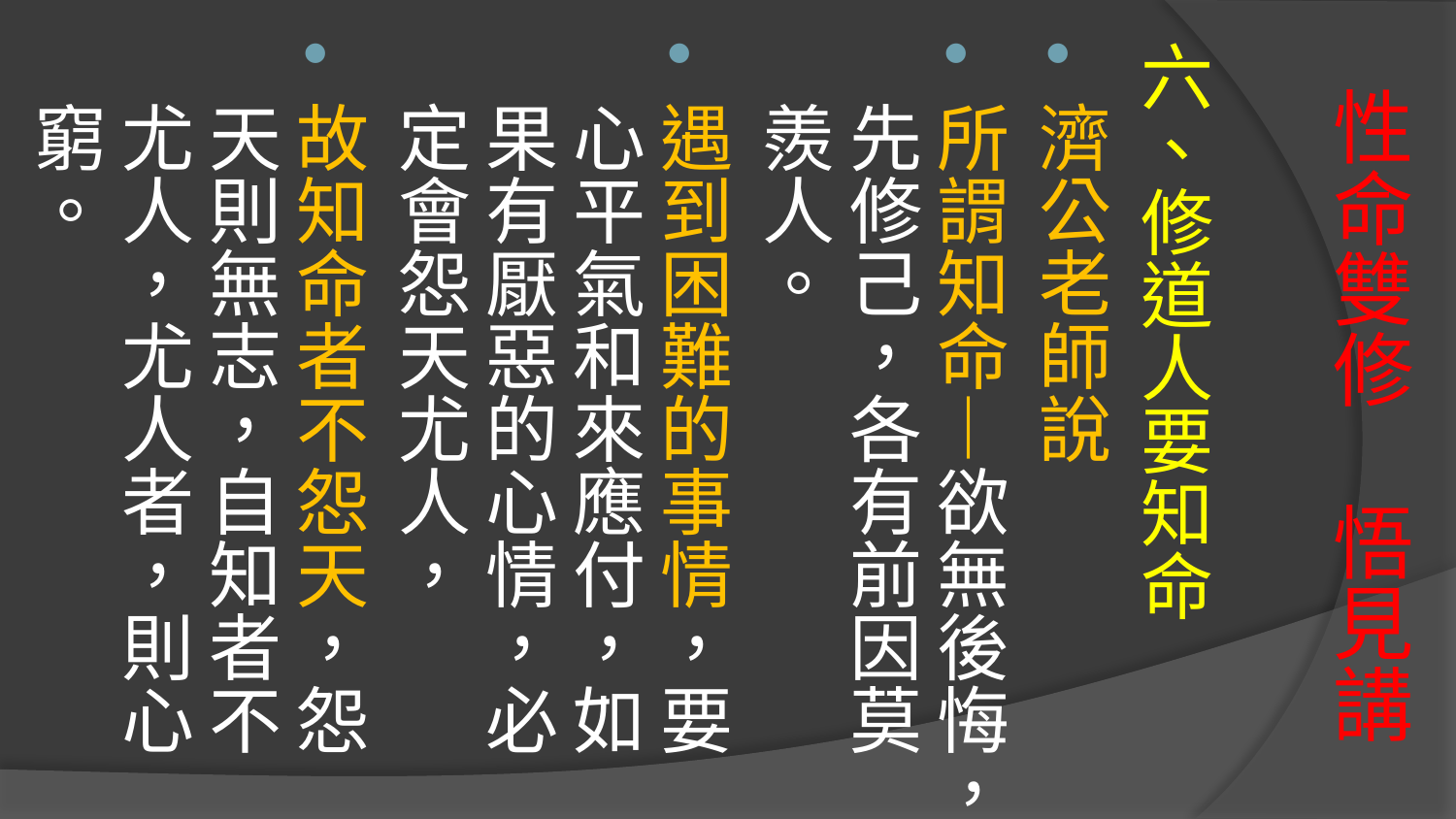

六、修道人要知命
濟公老師說
所謂知命—欲無後悔，先修己，各有前因莫羨人。
遇到困難的事情，要心平氣和來應付，如果有厭惡的心情，必定會怨天尤人，
故知命者不怨天，怨天則無志，自知者不尤人，尤人者，則心窮。
# 性命雙修     悟見講